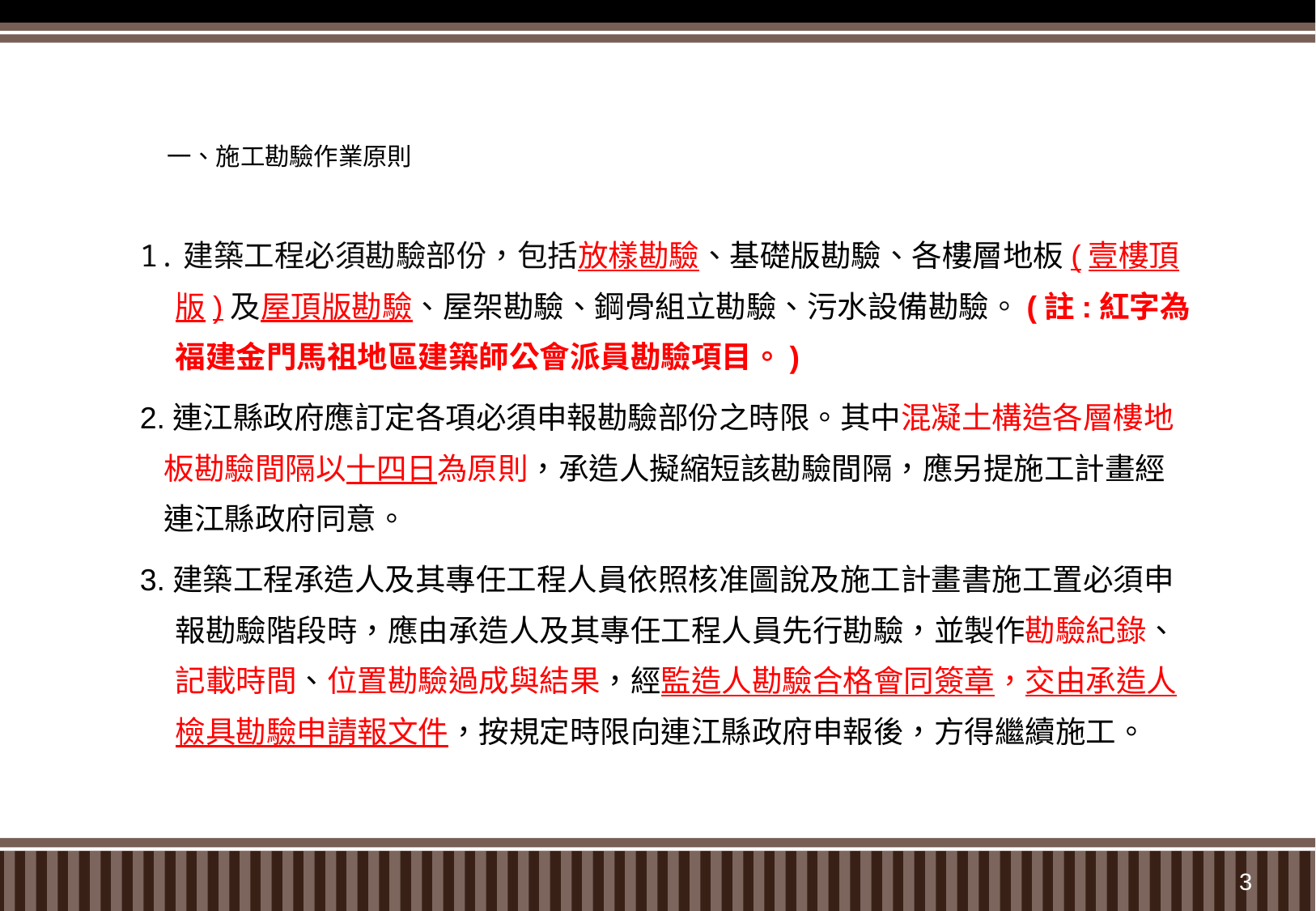

# 一、施工勘驗作業原則
1.建築工程必須勘驗部份，包括放樣勘驗、基礎版勘驗、各樓層地板(壹樓頂版)及屋頂版勘驗、屋架勘驗、鋼骨組立勘驗、污水設備勘驗。(註:紅字為福建金門馬祖地區建築師公會派員勘驗項目。)
2.連江縣政府應訂定各項必須申報勘驗部份之時限。其中混凝土構造各層樓地 板勘驗間隔以十四日為原則，承造人擬縮短該勘驗間隔，應另提施工計畫經連江縣政府同意。
3.建築工程承造人及其專任工程人員依照核准圖說及施工計畫書施工置必須申報勘驗階段時，應由承造人及其專任工程人員先行勘驗，並製作勘驗紀錄、記載時間、位置勘驗過成與結果，經監造人勘驗合格會同簽章，交由承造人檢具勘驗申請報文件，按規定時限向連江縣政府申報後，方得繼續施工。

3